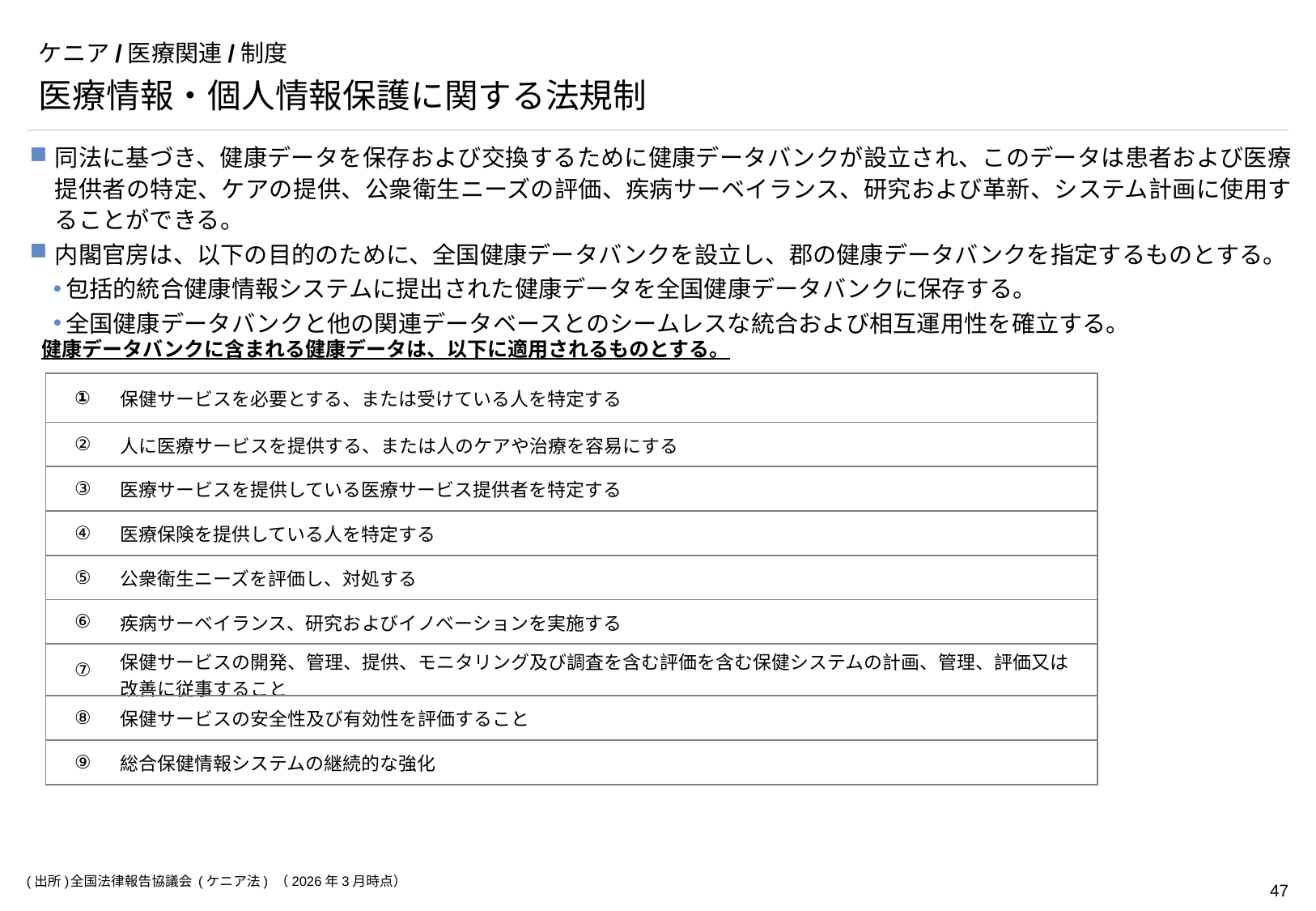

# ケニア/医療関連/制度
医療情報・個人情報保護に関する法規制
同法に基づき、健康データを保存および交換するために健康データバンクが設立され、このデータは患者および医療提供者の特定、ケアの提供、公衆衛生ニーズの評価、疾病サーベイランス、研究および革新、システム計画に使用することができる。
内閣官房は、以下の目的のために、全国健康データバンクを設立し、郡の健康データバンクを指定するものとする。
包括的統合健康情報システムに提出された健康データを全国健康データバンクに保存する。
全国健康データバンクと他の関連データベースとのシームレスな統合および相互運用性を確立する。
健康データバンクに含まれる健康データは、以下に適用されるものとする。
| ① | 保健サービスを必要とする、または受けている人を特定する |
| --- | --- |
| ② | 人に医療サービスを提供する、または人のケアや治療を容易にする |
| ③ | 医療サービスを提供している医療サービス提供者を特定する |
| ④ | 医療保険を提供している人を特定する |
| ⑤ | 公衆衛生ニーズを評価し、対処する |
| ⑥ | 疾病サーベイランス、研究およびイノベーションを実施する |
| ⑦ | 保健サービスの開発、管理、提供、モニタリング及び調査を含む評価を含む保健システムの計画、管理、評価又は改善に従事すること |
| ⑧ | 保健サービスの安全性及び有効性を評価すること |
| ⑨ | 総合保健情報システムの継続的な強化 |
(出所)	全国法律報告協議会 (ケニア法) （2026年3月時点）